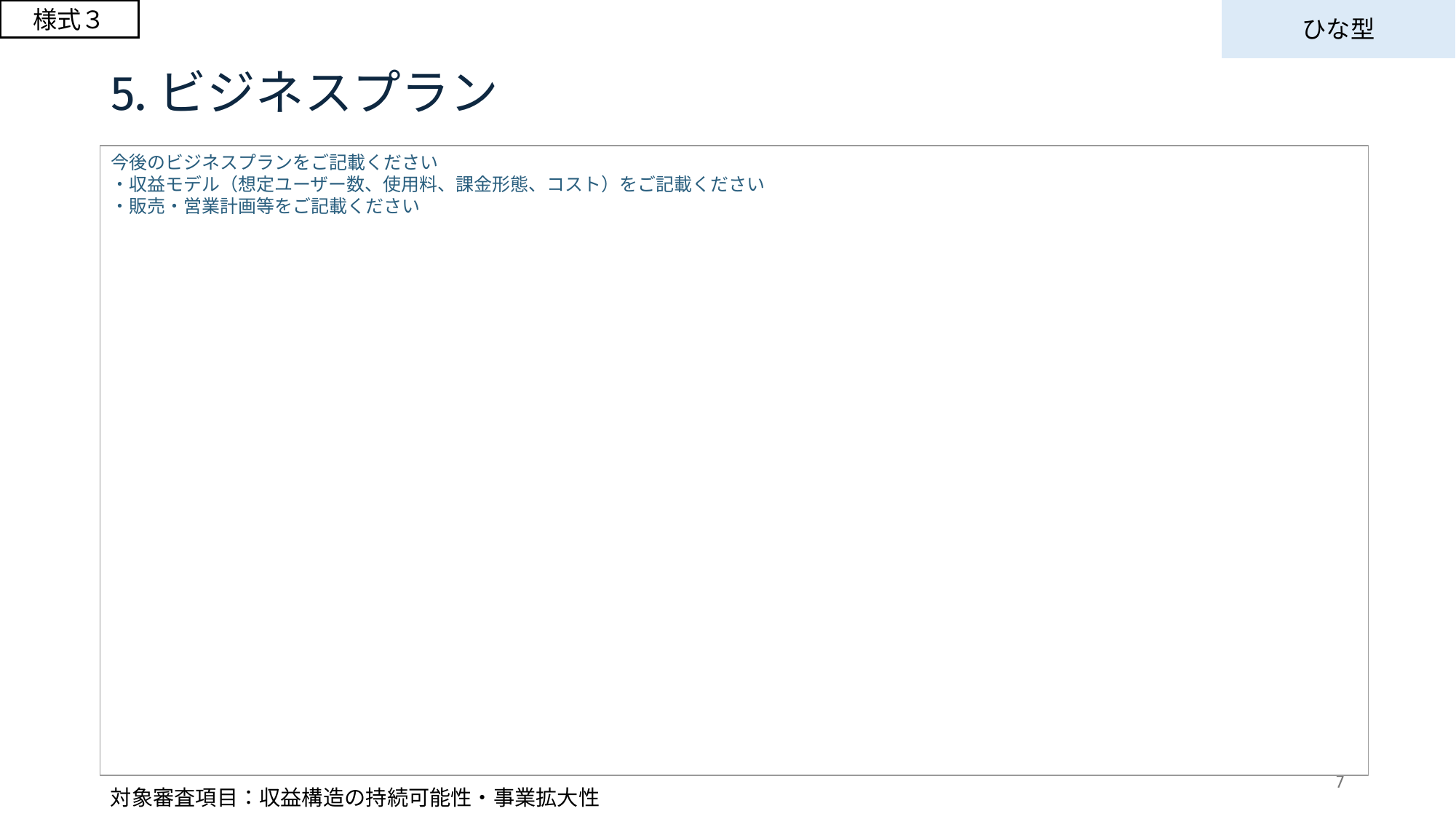

様式３
ひな型
# 5.ビジネスプラン
今後のビジネスプランをご記載ください
・収益モデル（想定ユーザー数、使用料、課金形態、コスト）をご記載ください
・販売・営業計画等をご記載ください
対象審査項目：収益構造の持続可能性・事業拡大性